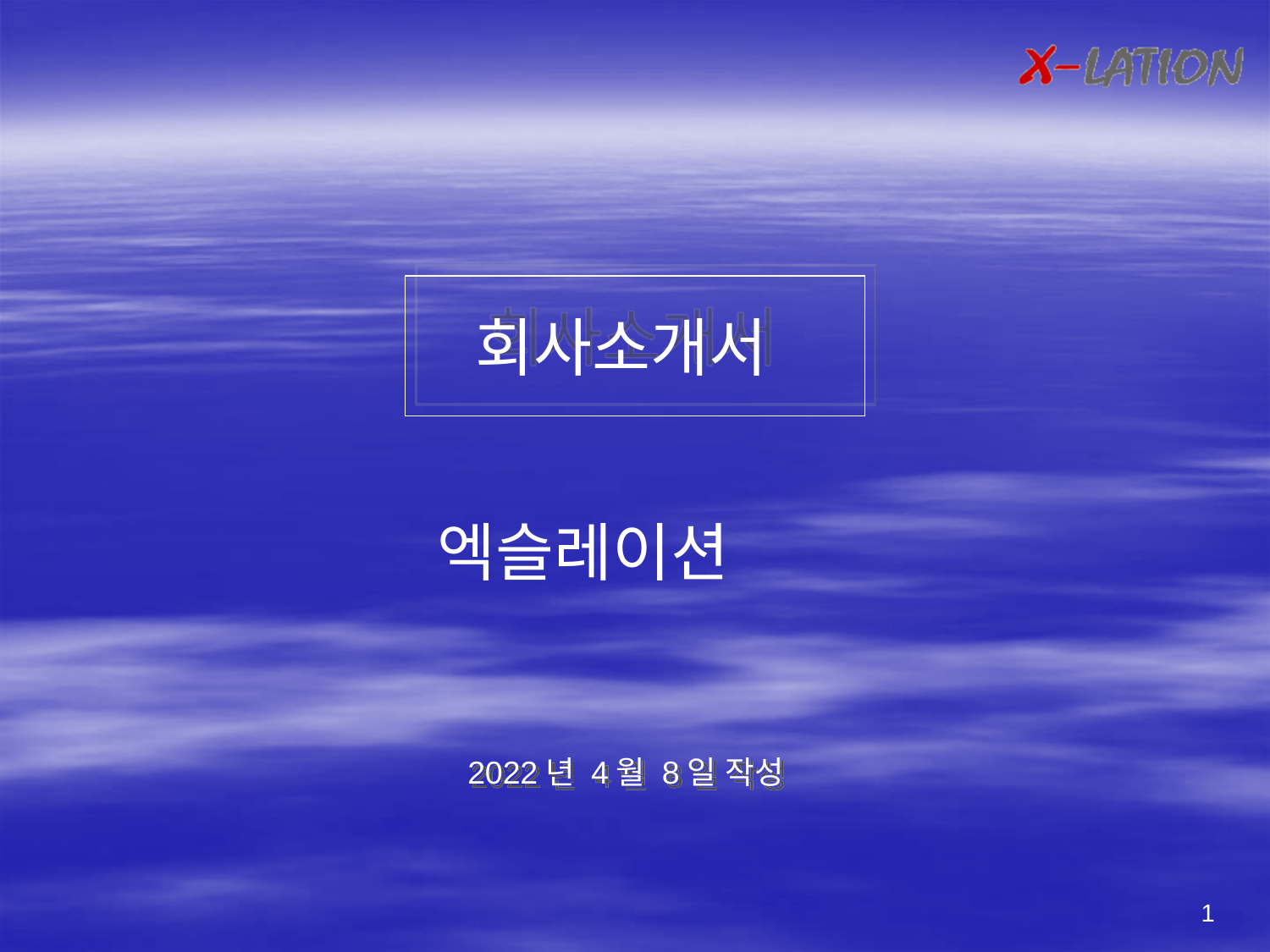

회사소개서
엑슬레이션
2022년 4월 8일 작성
1